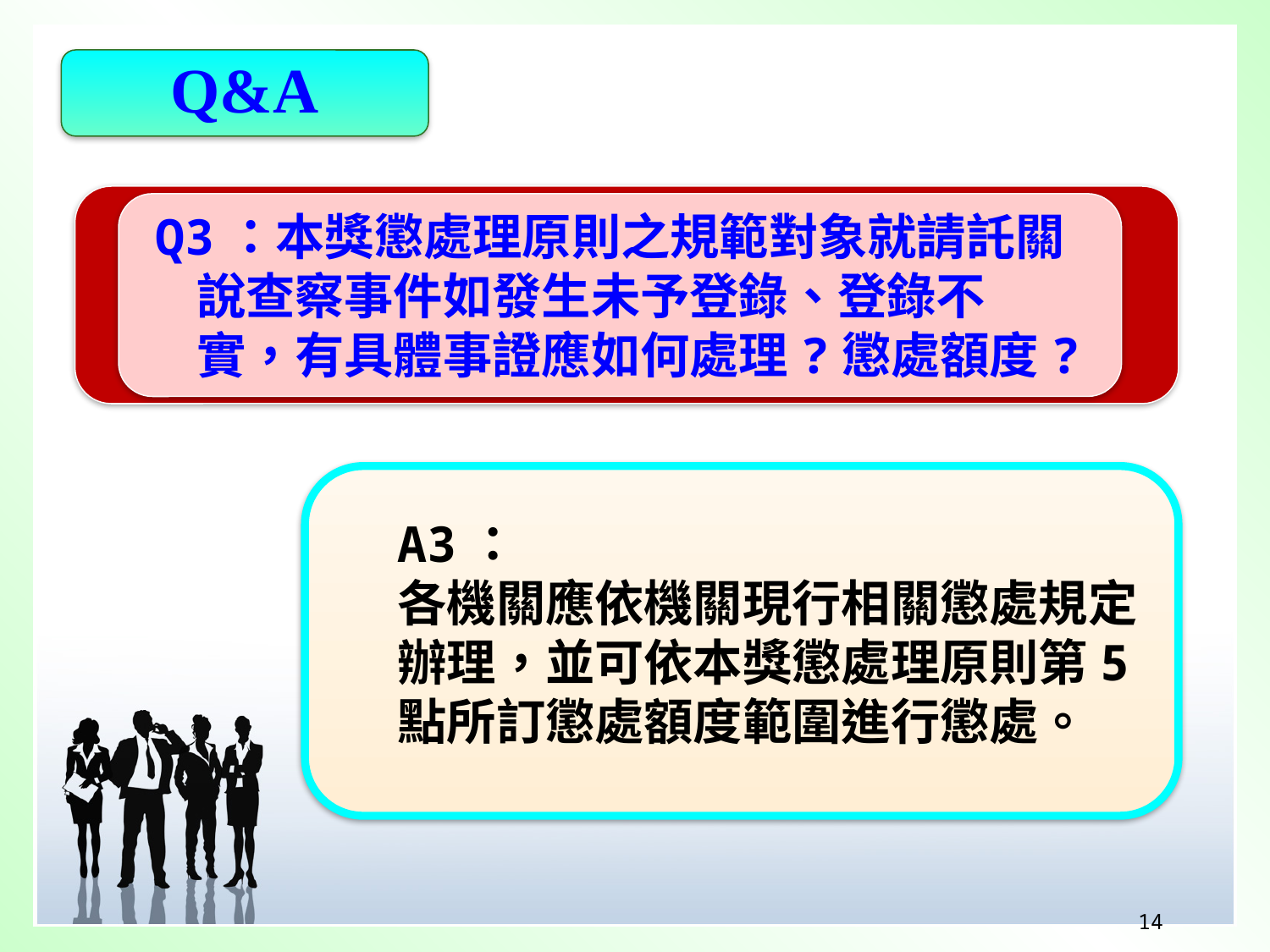

Q&A

   Q3：本獎懲處理原則之規範對象就請託關
    說查察事件如發生未予登錄、登錄不
    實，有具體事證應如何處理?懲處額度?

A3：
各機關應依機關現行相關懲處規定辦理，並可依本獎懲處理原則第5點所訂懲處額度範圍進行懲處。
                                     14